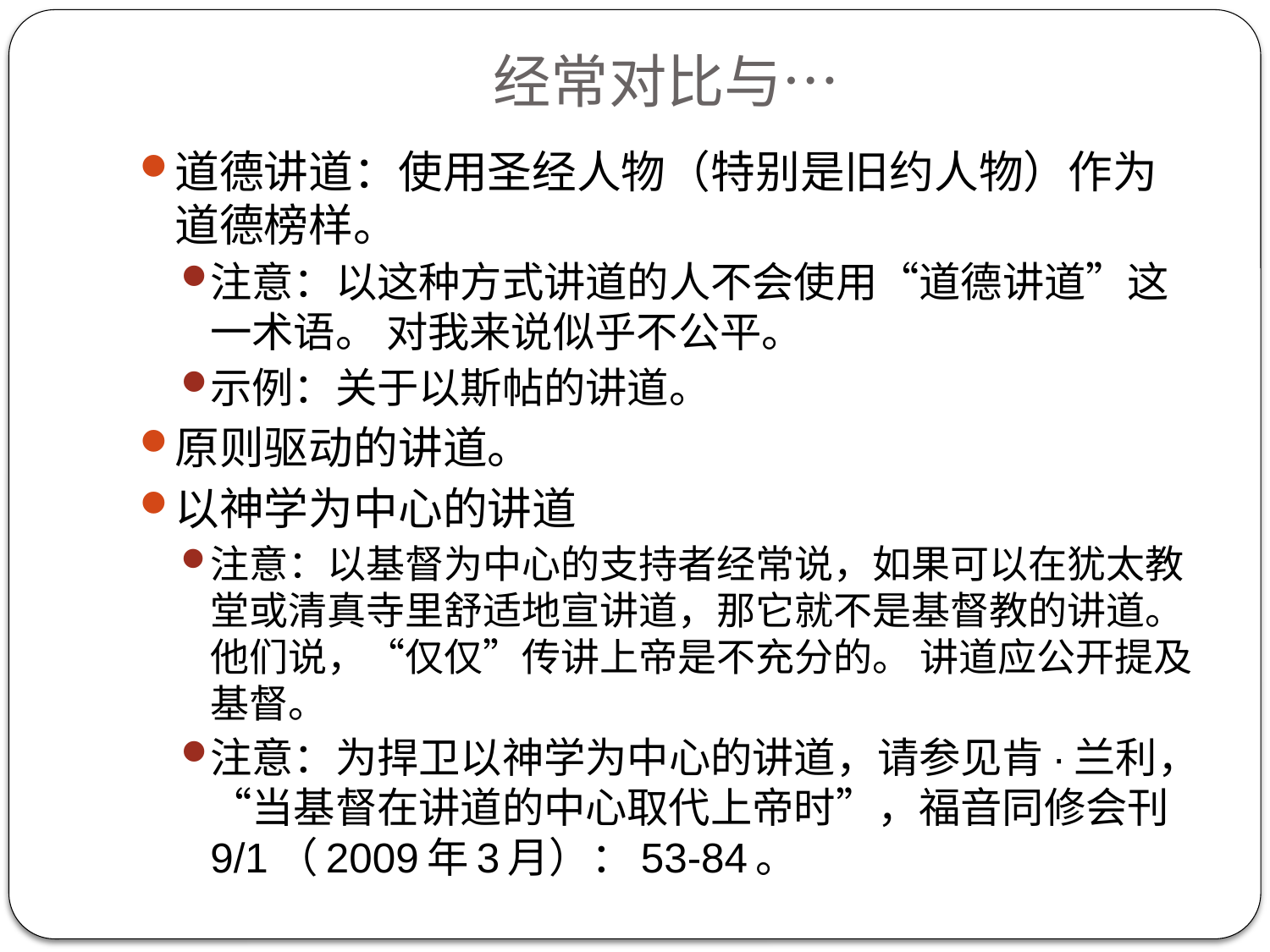

# 经常对比与…
道德讲道：使用圣经人物（特别是旧约人物）作为道德榜样。
注意：以这种方式讲道的人不会使用“道德讲道”这一术语。 对我来说似乎不公平。
示例：关于以斯帖的讲道。
原则驱动的讲道。
以神学为中心的讲道
注意：以基督为中心的支持者经常说，如果可以在犹太教堂或清真寺里舒适地宣讲道，那它就不是基督教的讲道。 他们说，“仅仅”传讲上帝是不充分的。 讲道应公开提及基督。
注意：为捍卫以神学为中心的讲道，请参见肯·兰利，“当基督在讲道的中心取代上帝时”，福音同修会刊 9/1（2009年3月）：53-84。